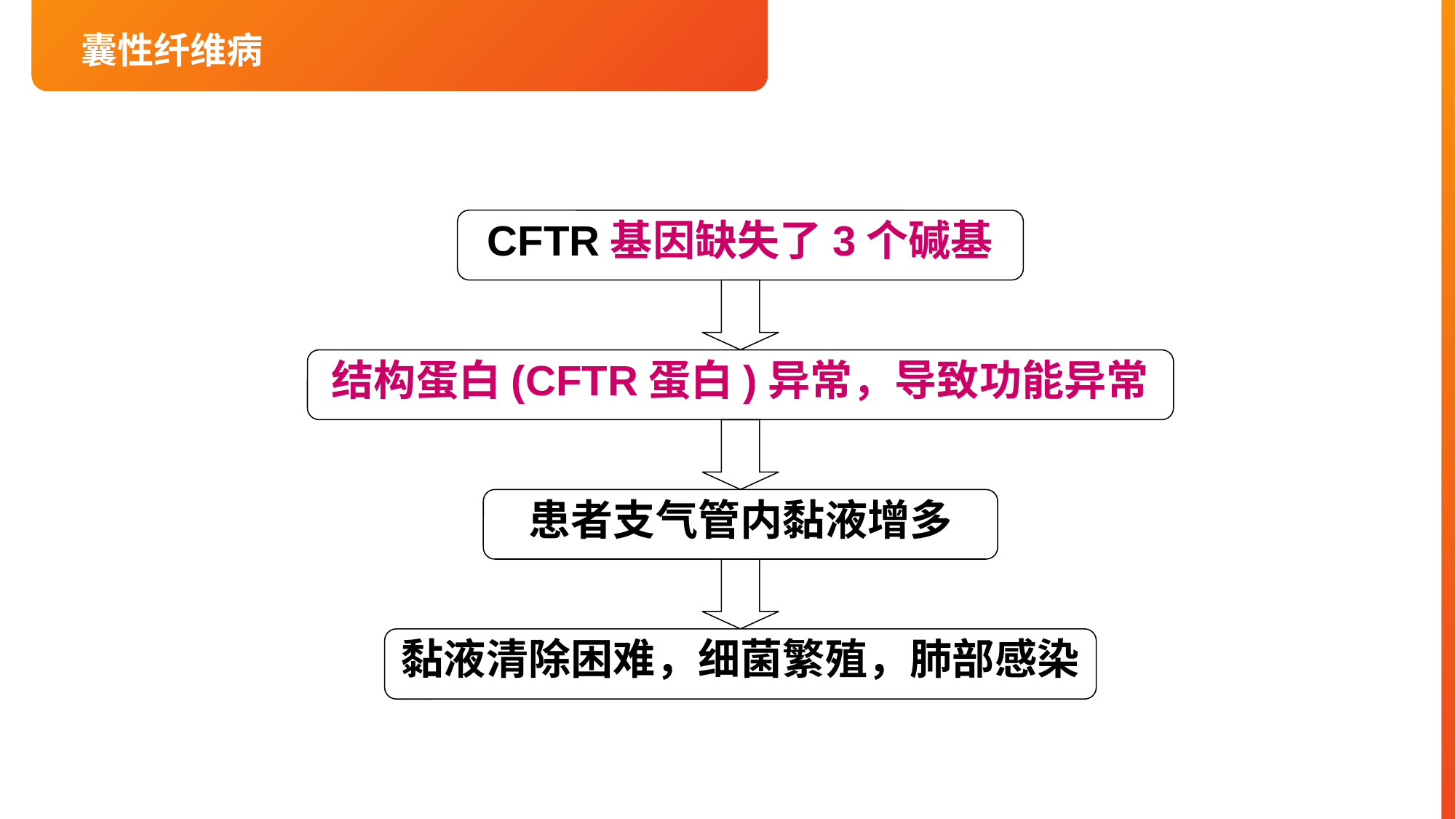

囊性纤维病
CFTR基因缺失了3个碱基

结构蛋白(CFTR蛋白)异常，导致功能异常

患者支气管内黏液增多

黏液清除困难，细菌繁殖，肺部感染